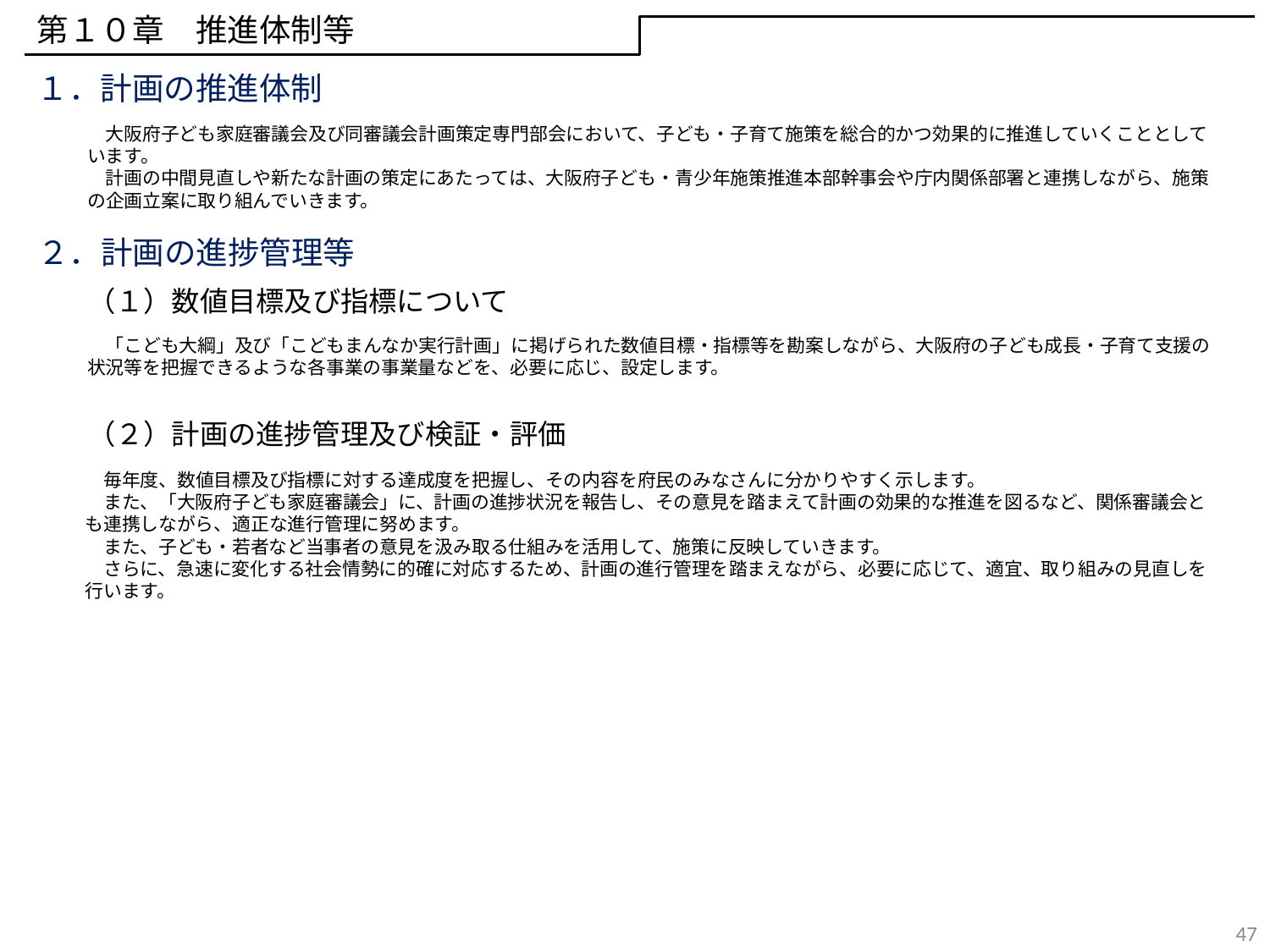

第１０章　推進体制等
１．計画の推進体制
　大阪府子ども家庭審議会及び同審議会計画策定専門部会において、子ども・子育て施策を総合的かつ効果的に推進していくこととしています。
　計画の中間見直しや新たな計画の策定にあたっては、大阪府子ども・青少年施策推進本部幹事会や庁内関係部署と連携しながら、施策の企画立案に取り組んでいきます。
２．計画の進捗管理等
（１）数値目標及び指標について
　「こども大綱」及び「こどもまんなか実行計画」に掲げられた数値目標・指標等を勘案しながら、大阪府の子ども成長・子育て支援の状況等を把握できるような各事業の事業量などを、必要に応じ、設定します。
（２）計画の進捗管理及び検証・評価
　毎年度、数値目標及び指標に対する達成度を把握し、その内容を府民のみなさんに分かりやすく示します。
　また、「大阪府子ども家庭審議会」に、計画の進捗状況を報告し、その意見を踏まえて計画の効果的な推進を図るなど、関係審議会とも連携しながら、適正な進行管理に努めます。
　また、子ども・若者など当事者の意見を汲み取る仕組みを活用して、施策に反映していきます。
　さらに、急速に変化する社会情勢に的確に対応するため、計画の進行管理を踏まえながら、必要に応じて、適宜、取り組みの見直しを行います。
47